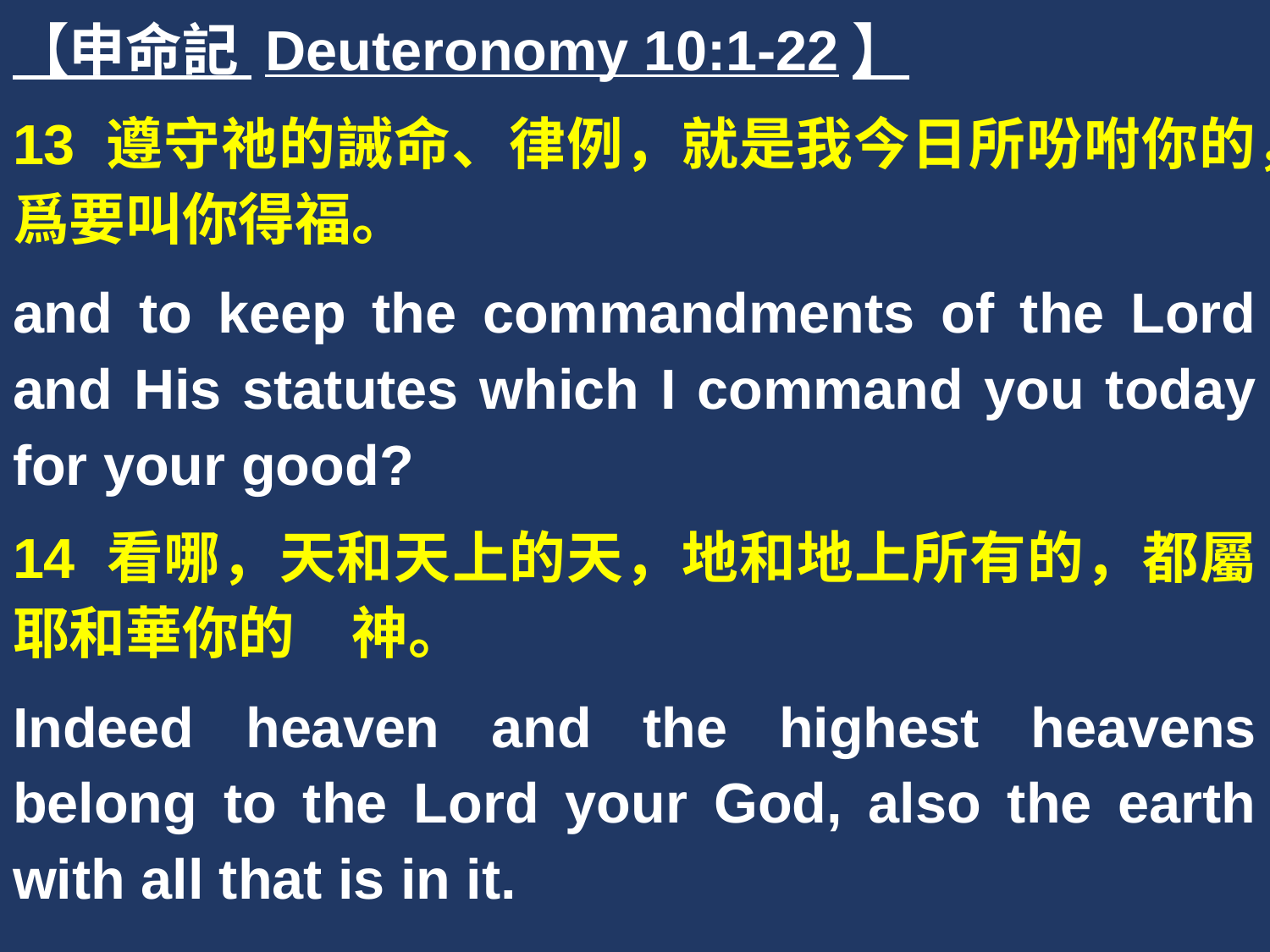

【申命記 Deuteronomy 10:1-22】
13 遵守祂的誡命、律例，就是我今日所吩咐你的，爲要叫你得福。
and to keep the commandments of the Lord and His statutes which I command you today for your good?
14 看哪，天和天上的天，地和地上所有的，都屬耶和華你的　神。
Indeed heaven and the highest heavens belong to the Lord your God, also the earth with all that is in it.